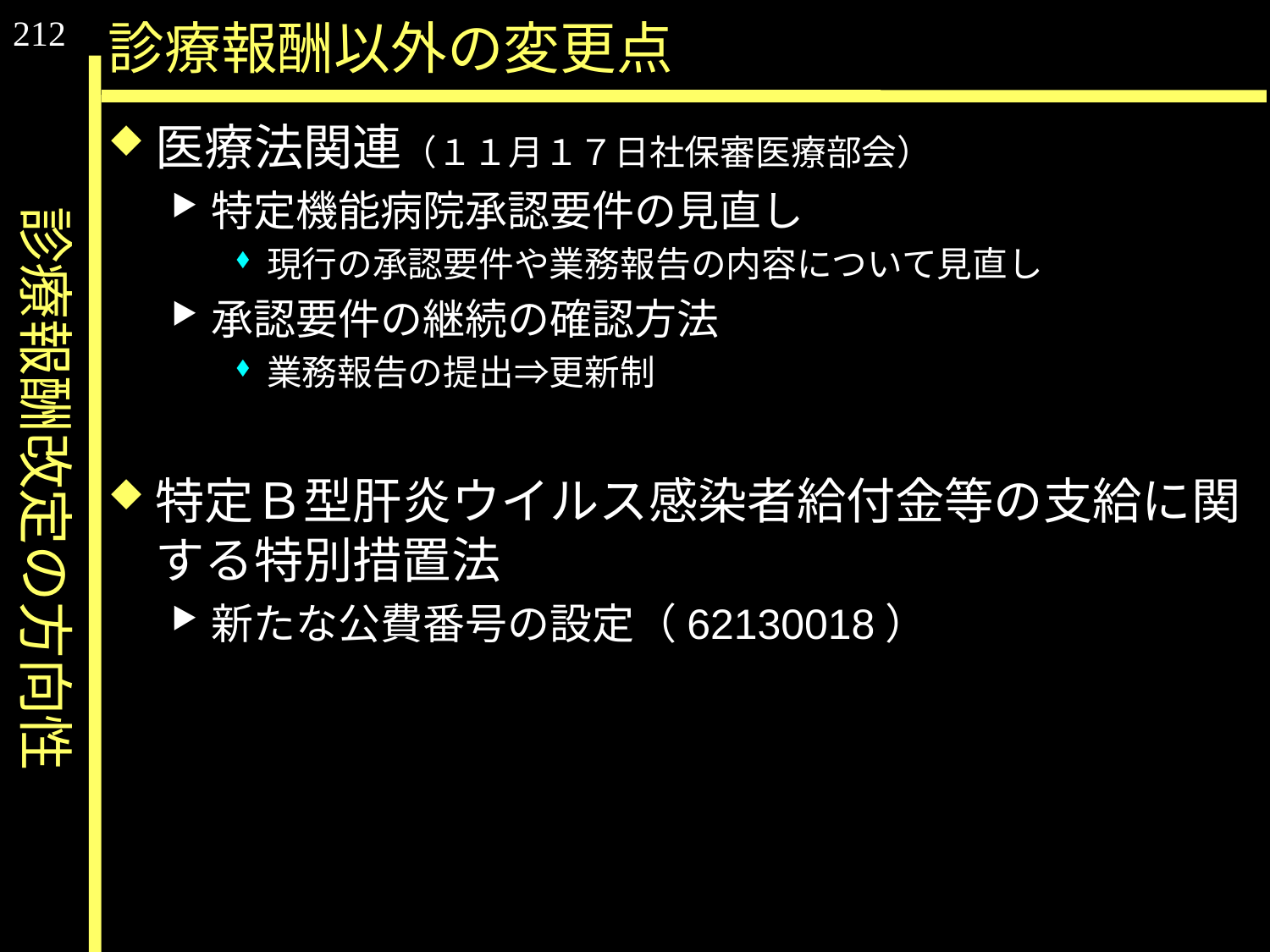

212
# 診療報酬以外の変更点

医療法関連（１１月１７日社保審医療部会）
特定機能病院承認要件の見直し
現行の承認要件や業務報告の内容について見直し
承認要件の継続の確認方法
業務報告の提出⇒更新制

特定Ｂ型肝炎ウイルス感染者給付金等の支給に関する特別措置法
新たな公費番号の設定（62130018）

診療報酬改定の方向性